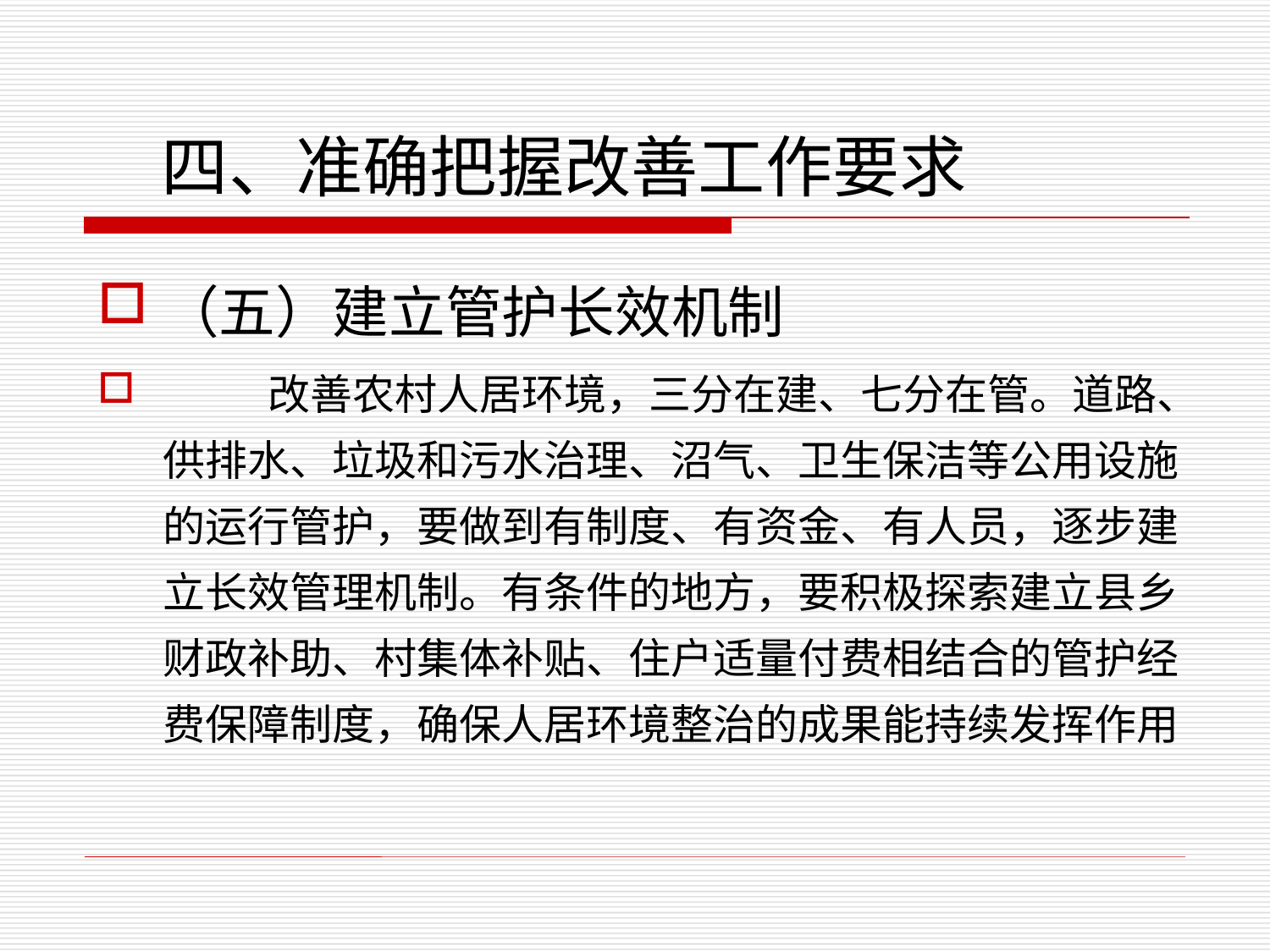

四、准确把握改善工作要求
（五）建立管护长效机制
          改善农村人居环境，三分在建、七分在管。道路、供排水、垃圾和污水治理、沼气、卫生保洁等公用设施的运行管护，要做到有制度、有资金、有人员，逐步建立长效管理机制。有条件的地方，要积极探索建立县乡财政补助、村集体补贴、住户适量付费相结合的管护经费保障制度，确保人居环境整治的成果能持续发挥作用